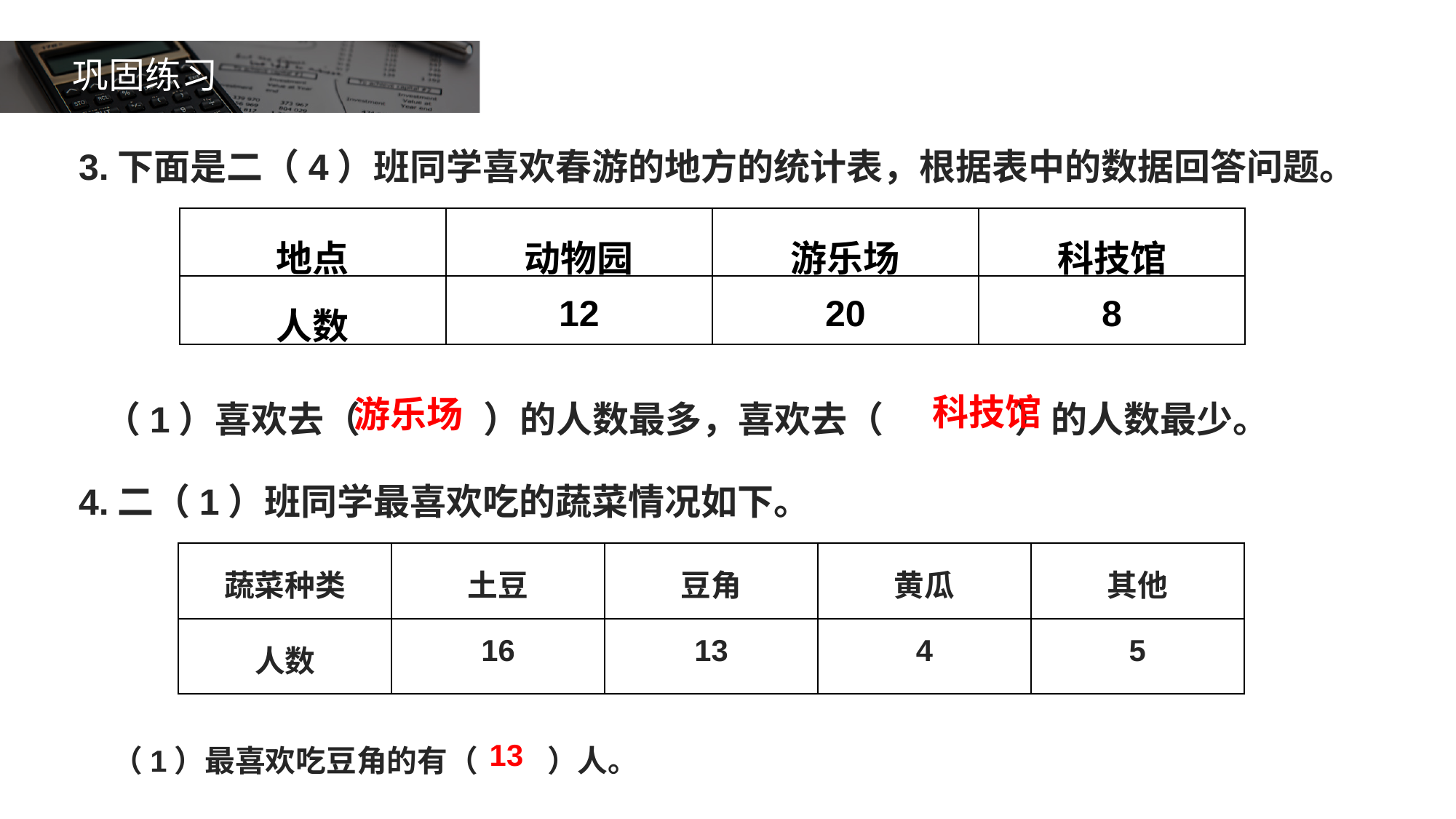

巩固练习
3.下面是二（4）班同学喜欢春游的地方的统计表，根据表中的数据回答问题。
| 地点 | 动物园 | 游乐场 | 科技馆 |
| --- | --- | --- | --- |
| 人数 | 12 | 20 | 8 |
（1）喜欢去（               ）的人数最多，喜欢去（                ）的人数最少。
科技馆
游乐场
4.二（1）班同学最喜欢吃的蔬菜情况如下。
| 蔬菜种类 | 土豆 | 豆角 | 黄瓜 | 其他 |
| --- | --- | --- | --- | --- |
| 人数 | 16 | 13 | 4 | 5 |
（1）最喜欢吃豆角的有（          ）人。
13